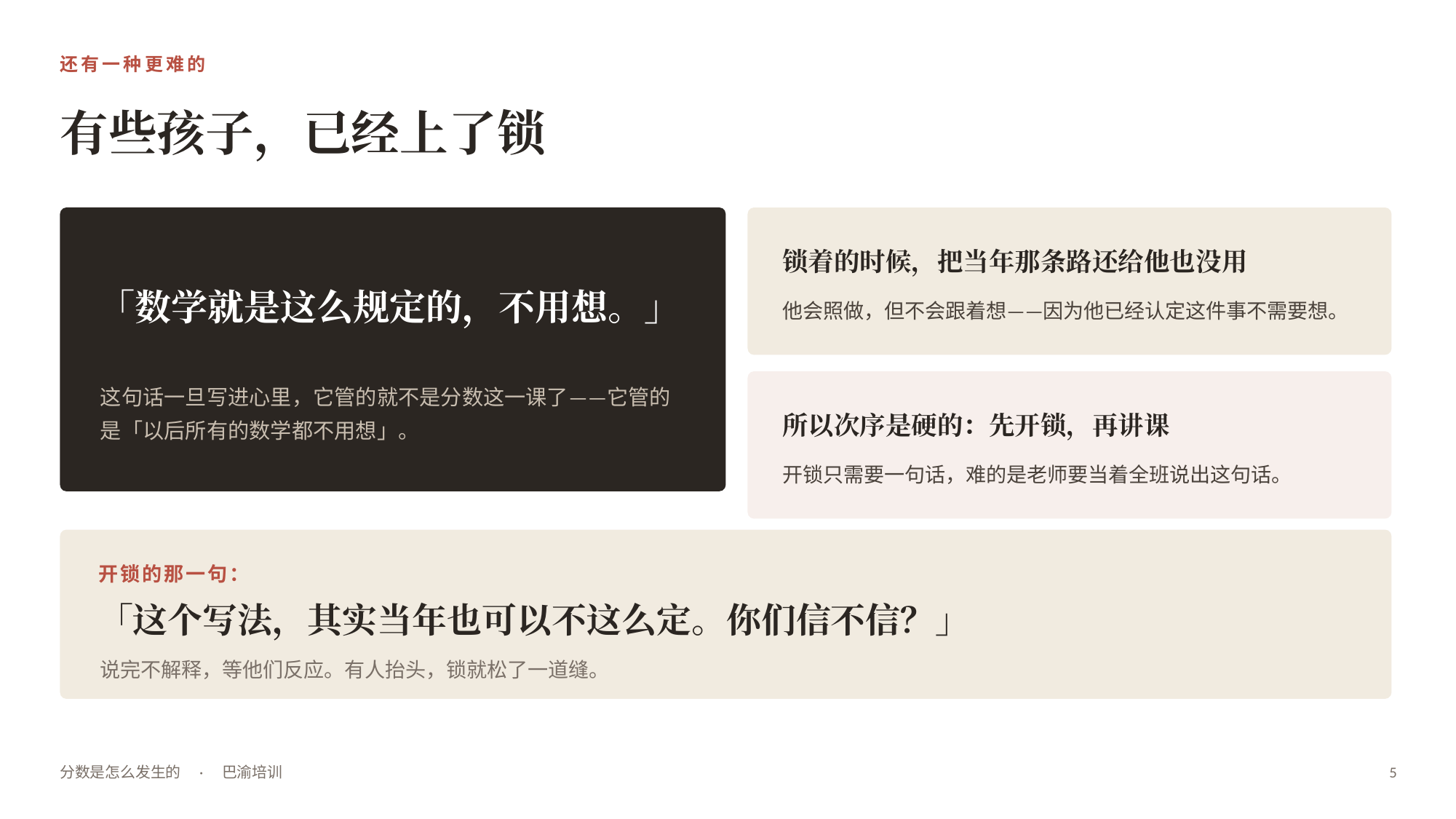

还有一种更难的
有些孩子，已经上了锁

锁着的时候，把当年那条路还给他也没用
「数学就是这么规定的，不用想。」
他会照做，但不会跟着想——因为他已经认定这件事不需要想。
这句话一旦写进心里，它管的就不是分数这一课了——它管的是「以后所有的数学都不用想」。

所以次序是硬的：先开锁，再讲课
开锁只需要一句话，难的是老师要当着全班说出这句话。

开锁的那一句：
「这个写法，其实当年也可以不这么定。你们信不信？」
说完不解释，等他们反应。有人抬头，锁就松了一道缝。
分数是怎么发生的　·　巴渝培训
5